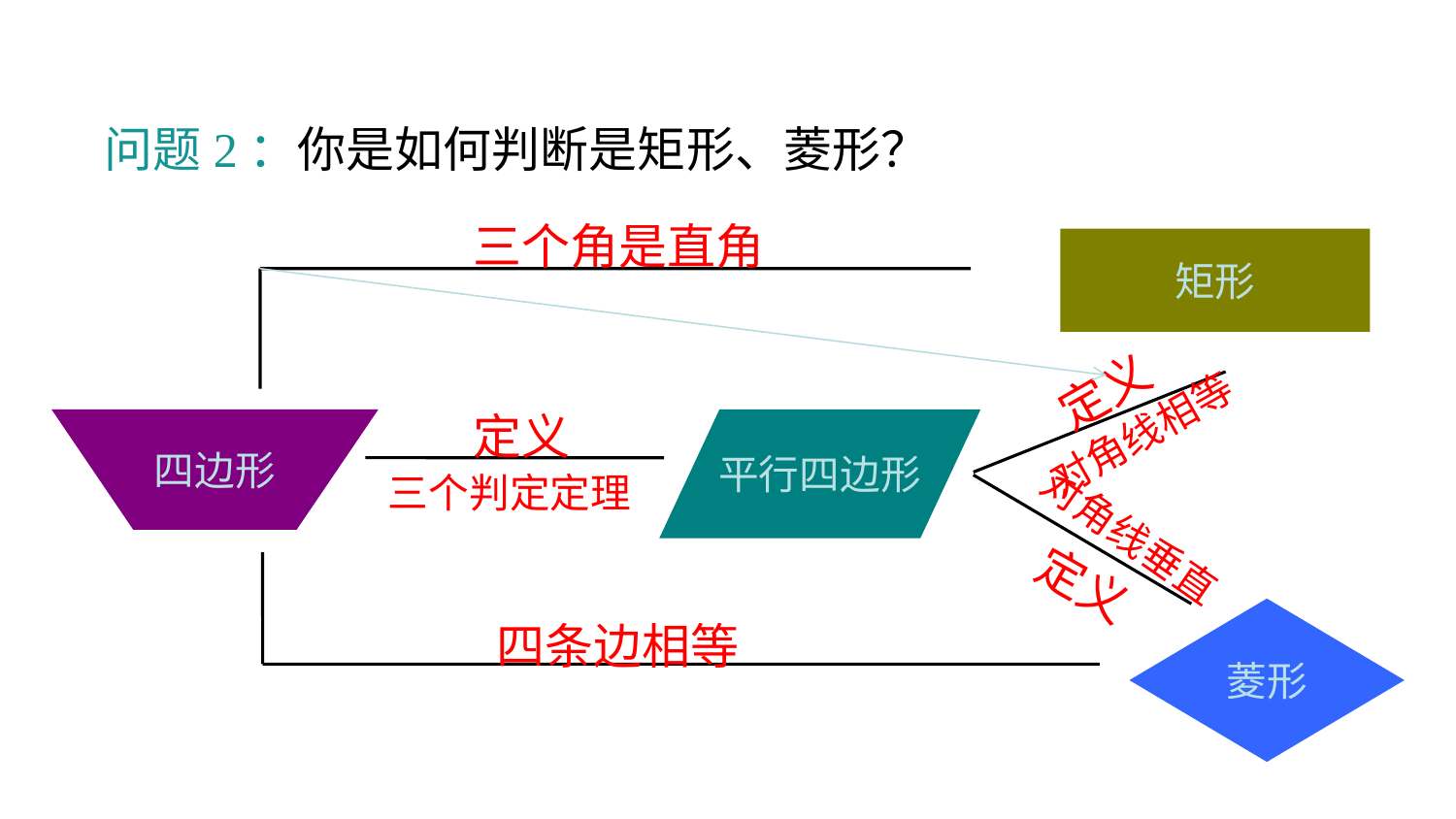

问题2：你是如何判断是矩形、菱形？
三个角是直角
矩形

定义

定义
对角线相等
平行四边形
四边形

三个判定定理

对角线垂直
定义

菱形
四条边相等